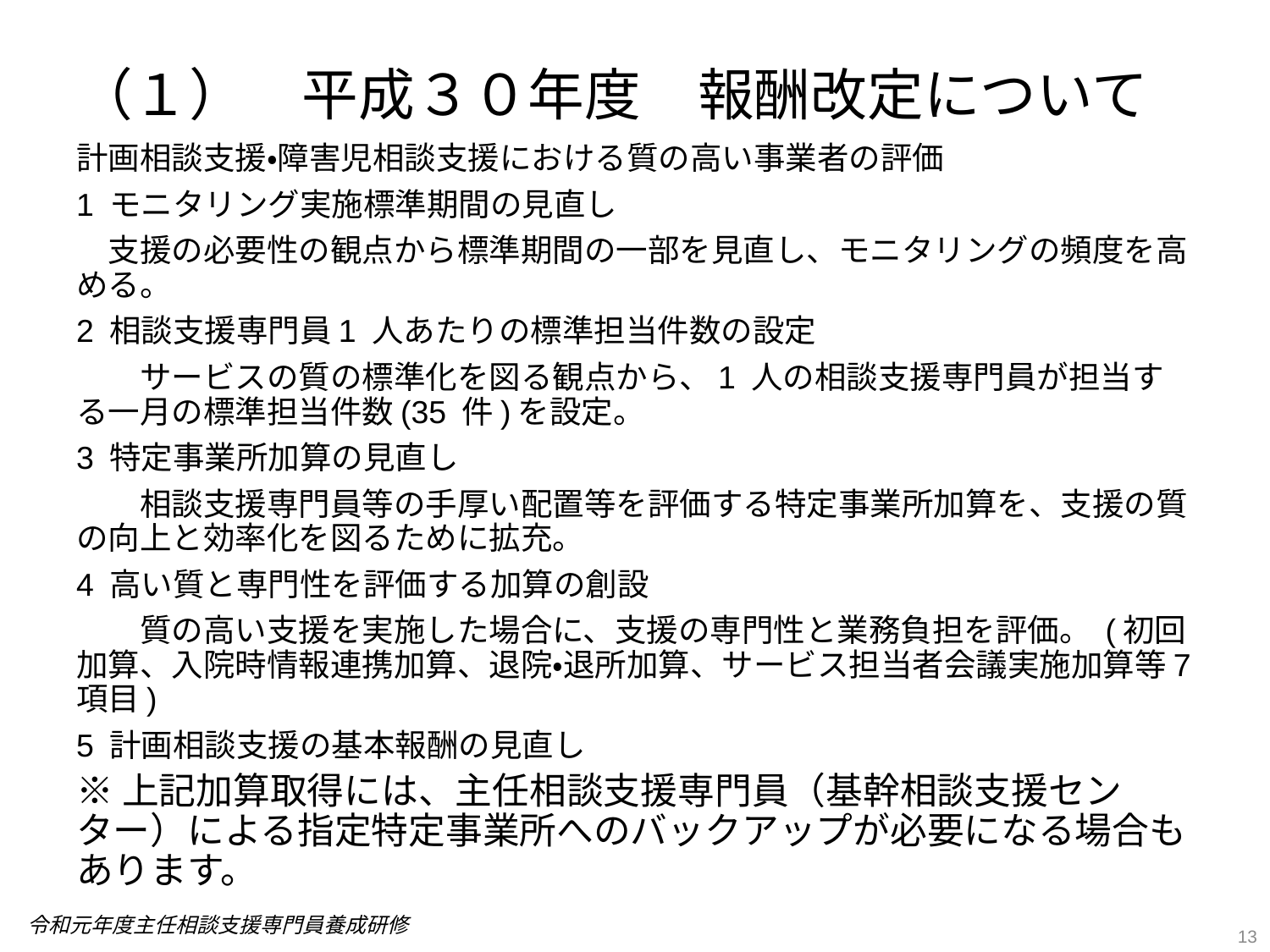

# （１）　平成３０年度　報酬改定について
計画相談支援・障害児相談支援における質の高い事業者の評価
1 モニタリング実施標準期間の見直し
　支援の必要性の観点から標準期間の一部を見直し、モニタリングの頻度を高める。
2 相談支援専門員1 人あたりの標準担当件数の設定
　　サービスの質の標準化を図る観点から、1 人の相談支援専門員が担当する一月の標準担当件数(35 件)を設定。
3 特定事業所加算の見直し
　　相談支援専門員等の手厚い配置等を評価する特定事業所加算を、支援の質の向上と効率化を図るために拡充。
4 高い質と専門性を評価する加算の創設
　　質の高い支援を実施した場合に、支援の専門性と業務負担を評価。 (初回加算、入院時情報連携加算、退院・退所加算、サービス担当者会議実施加算等7 項目)
5 計画相談支援の基本報酬の見直し
※上記加算取得には、主任相談支援専門員（基幹相談支援センター）による指定特定事業所へのバックアップが必要になる場合もあります。

13